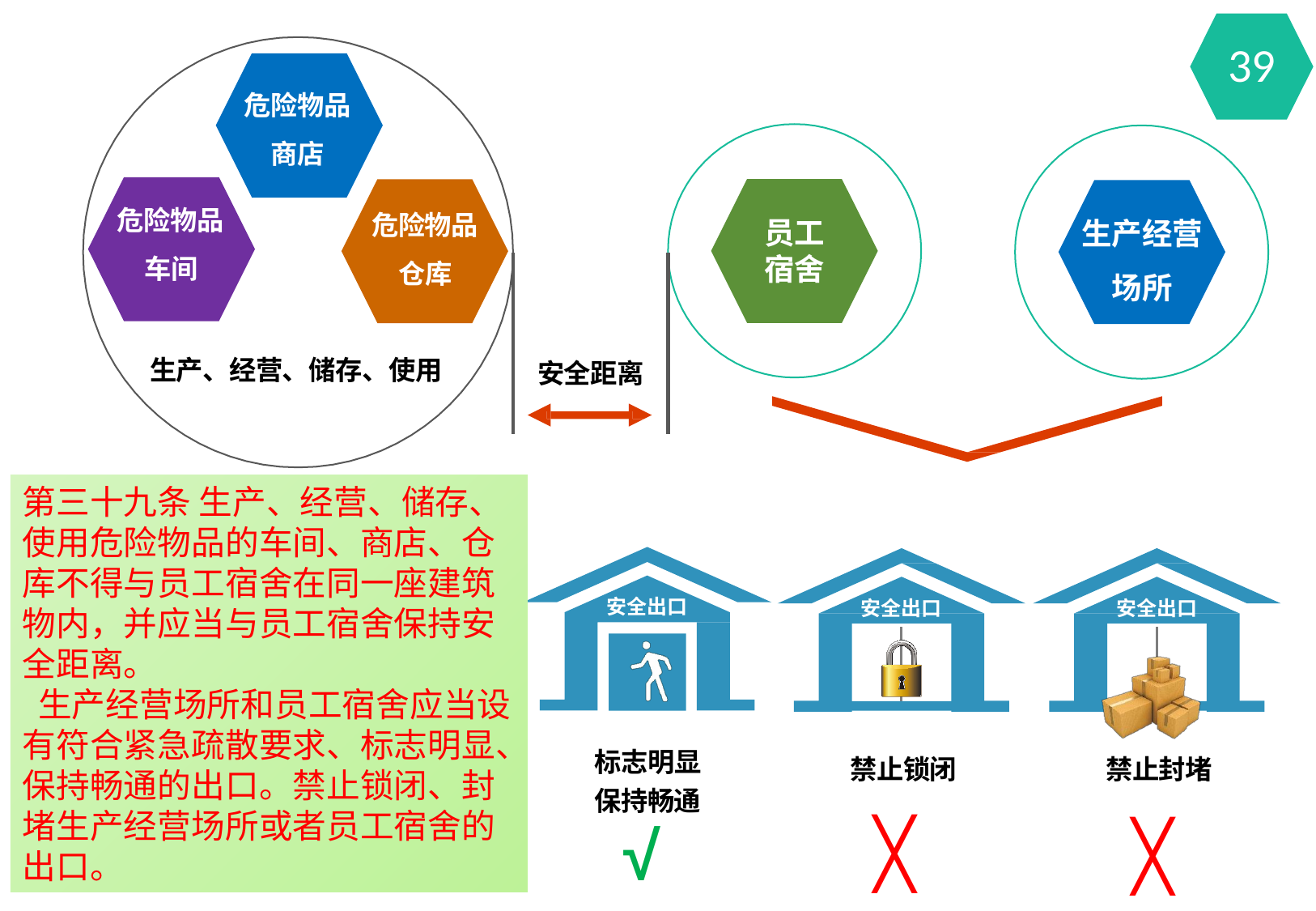

39

危险物品 商店

危险物品 车间
危险物品 仓库
员工
宿舍
生产经营
场所

生产、经营、储存、使用
安全距离

第三十九条 生产、经营、储存、使用危险物品的车间、商店、仓库不得与员工宿舍在同一座建筑物内，并应当与员工宿舍保持安全距离。
 生产经营场所和员工宿舍应当设有符合紧急疏散要求、标志明显、保持畅通的出口。禁止锁闭、封堵生产经营场所或者员工宿舍的出口。

安全出口
安全出口
安全出口

标志明显 保持畅通
√
禁止锁闭
禁止封堵
╳
╳